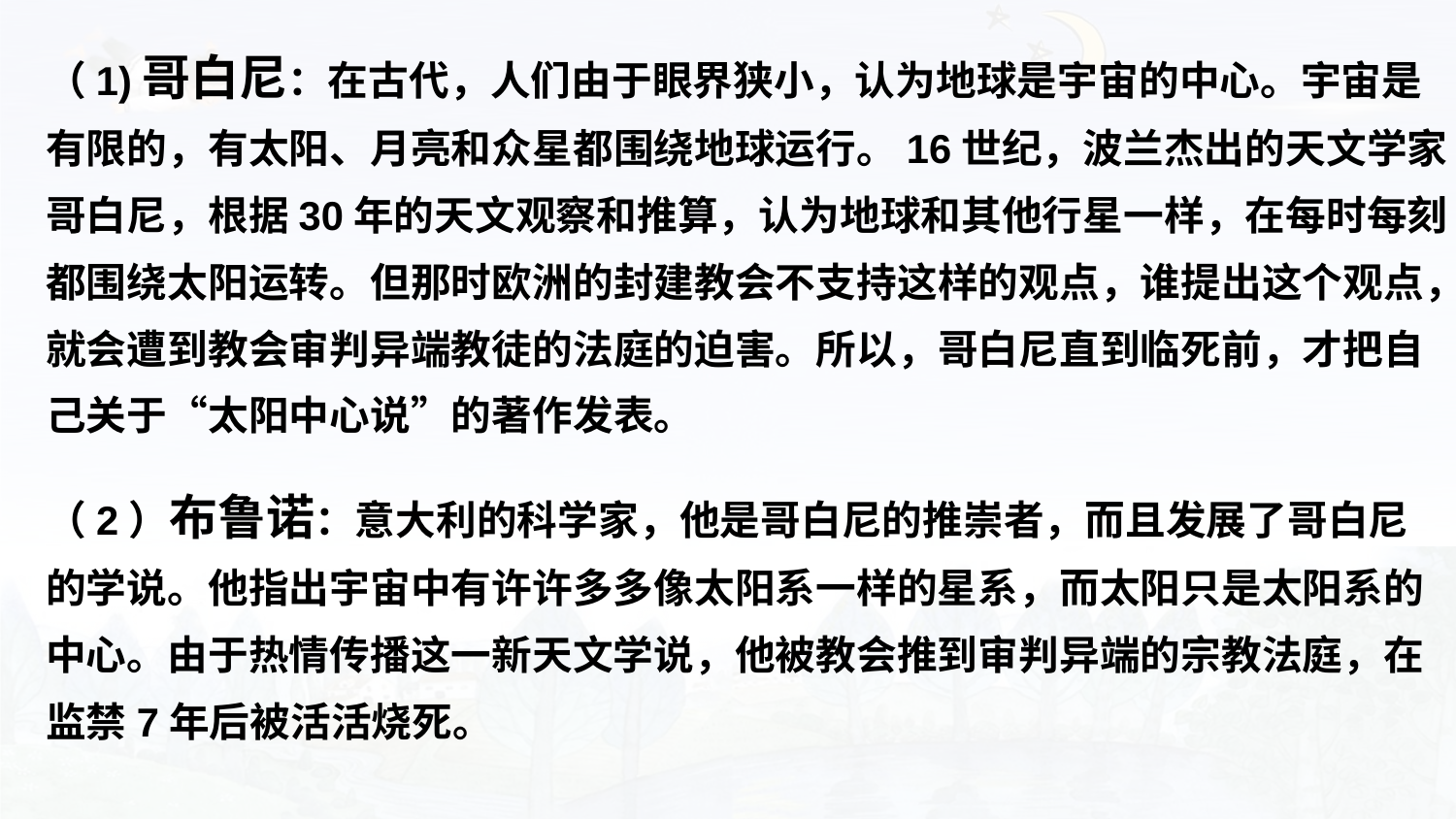

（1)哥白尼：在古代，人们由于眼界狭小，认为地球是宇宙的中心。宇宙是有限的，有太阳、月亮和众星都围绕地球运行。16世纪，波兰杰出的天文学家哥白尼，根据30年的天文观察和推算，认为地球和其他行星一样，在每时每刻都围绕太阳运转。但那时欧洲的封建教会不支持这样的观点，谁提出这个观点，就会遭到教会审判异端教徒的法庭的迫害。所以，哥白尼直到临死前，才把自己关于“太阳中心说”的著作发表。
（2）布鲁诺：意大利的科学家，他是哥白尼的推崇者，而且发展了哥白尼的学说。他指出宇宙中有许许多多像太阳系一样的星系，而太阳只是太阳系的中心。由于热情传播这一新天文学说，他被教会推到审判异端的宗教法庭，在监禁7年后被活活烧死。